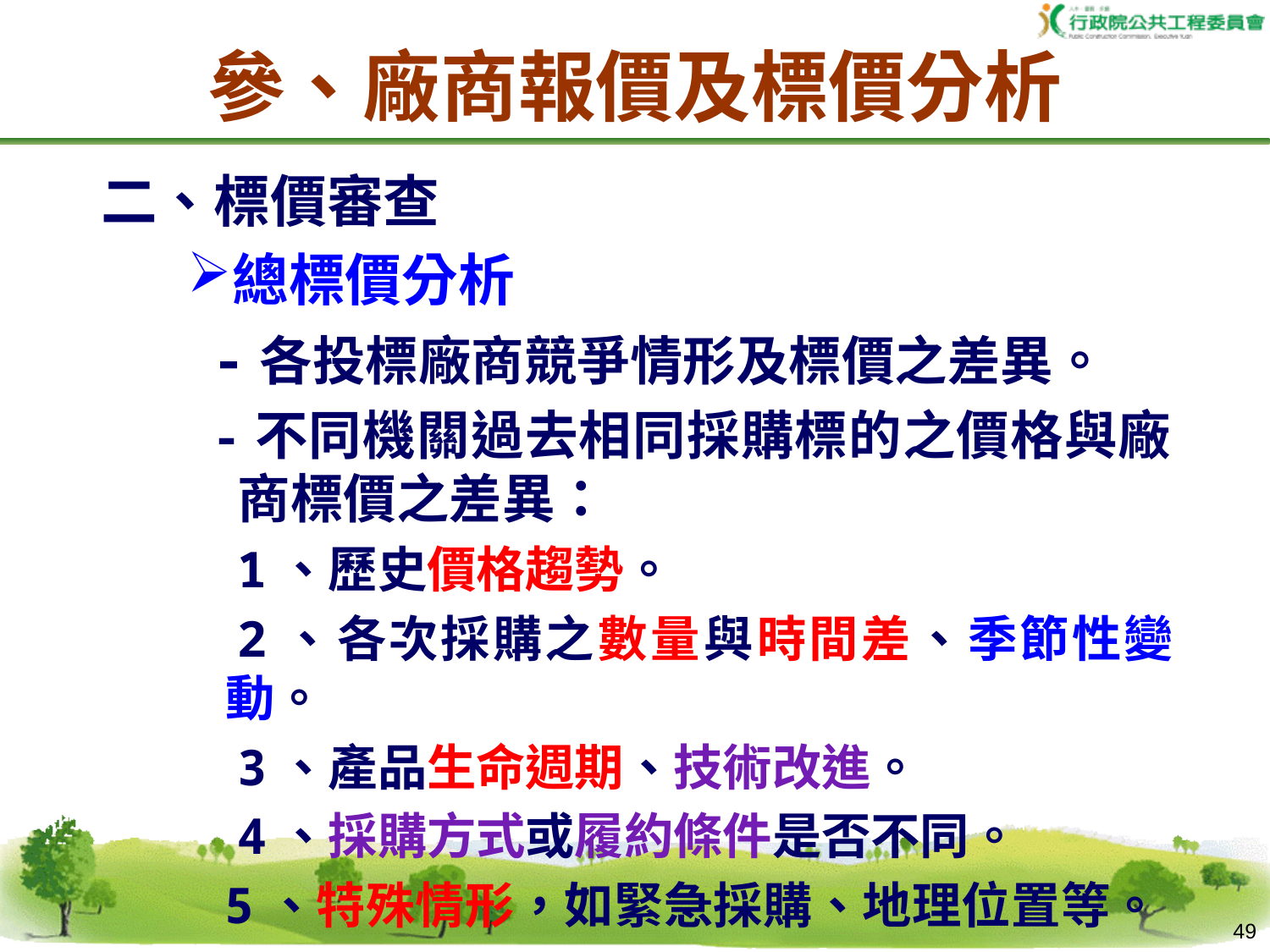

參、廠商報價及標價分析
二、標價審查
總標價分析
-各投標廠商競爭情形及標價之差異。
-不同機關過去相同採購標的之價格與廠商標價之差異：
1、歷史價格趨勢。
2、各次採購之數量與時間差、季節性變動。
3、產品生命週期、技術改進。
4、採購方式或履約條件是否不同。
5、特殊情形，如緊急採購、地理位置等。
49